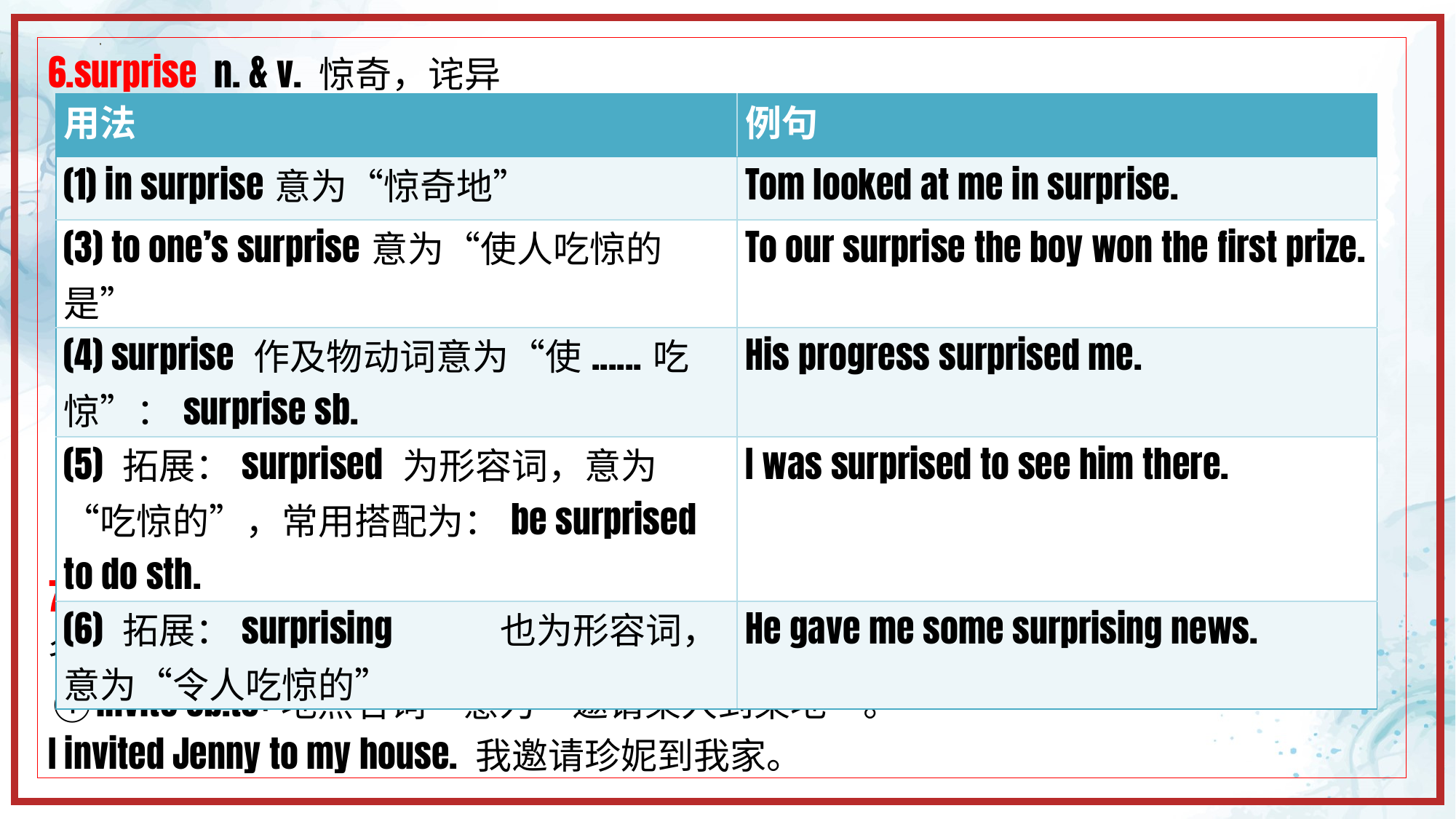

6.surprise  n. & v. 惊奇，诧异

7. invite及物动词，意为“邀请”。
名词形式为invitation,意为“邀请；请柬”。其常见的用法有：
①invite sb.to+地点名词”意为“邀请某人到某地”。
I invited Jenny to my house. 我邀请珍妮到我家。

| 用法 | 例句 |
| --- | --- |
| (1) in surprise意为“惊奇地” | Tom looked at me in surprise. |
| (3) to one’s surprise意为“使人吃惊的是” | To our surprise the boy won the first prize. |
| (4) surprise 作及物动词意为“使......吃惊”：surprise sb. | His progress surprised me. |
| (5) 拓展：surprised 为形容词，意为“吃惊的”，常用搭配为：be surprised to do sth. | I was surprised to see him there. |
| (6) 拓展：surprising 也为形容词，意为“令人吃惊的” | He gave me some surprising news. |